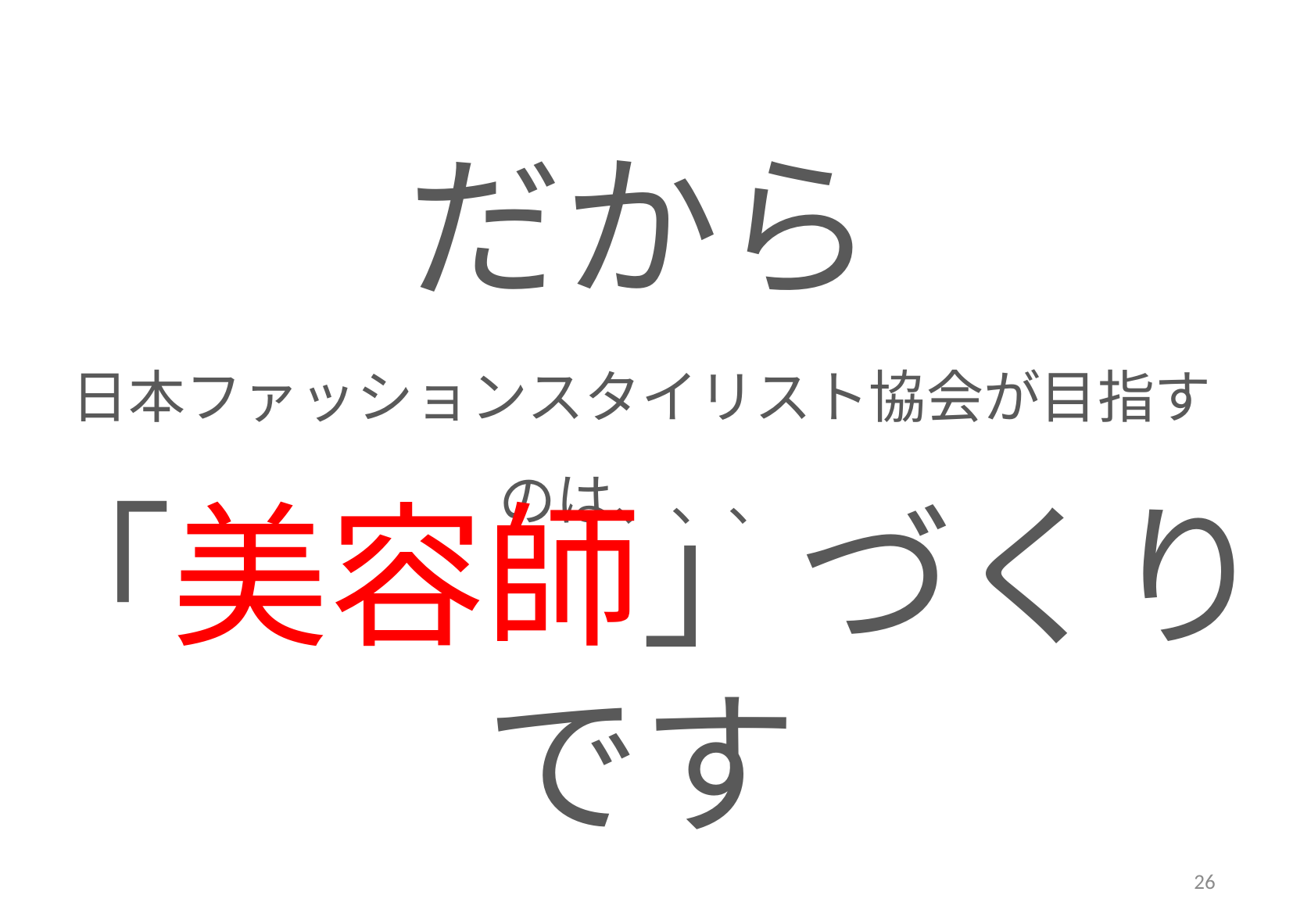

だから
日本ファッションスタイリスト協会が目指すのは、、、

「美容師」づくりです
‼

26